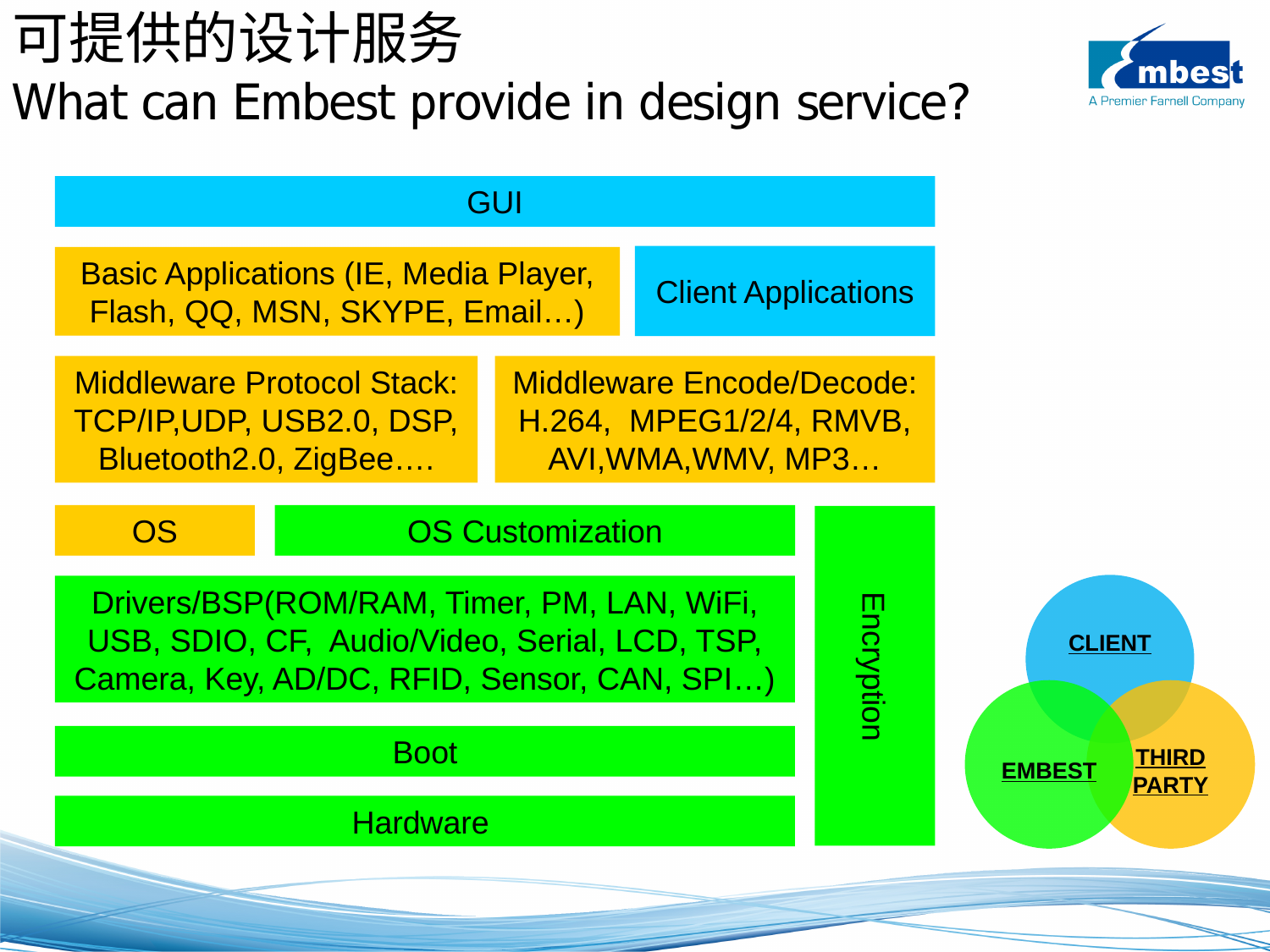

可提供的设计服务
What can Embest provide in design service?
GUI
Client Applications
Basic Applications (IE, Media Player, Flash, QQ, MSN, SKYPE, Email…)
Middleware Protocol Stack: TCP/IP,UDP, USB2.0, DSP, Bluetooth2.0, ZigBee….
Middleware Encode/Decode: H.264,  MPEG1/2/4, RMVB, AVI,WMA,WMV, MP3…
OS
OS Customization
Encryption
CLIENT
THIRD PARTY
EMBEST
Drivers/BSP(ROM/RAM, Timer, PM, LAN, WiFi, USB, SDIO, CF,  Audio/Video, Serial, LCD, TSP, Camera, Key, AD/DC, RFID, Sensor, CAN, SPI…)
Boot
Hardware